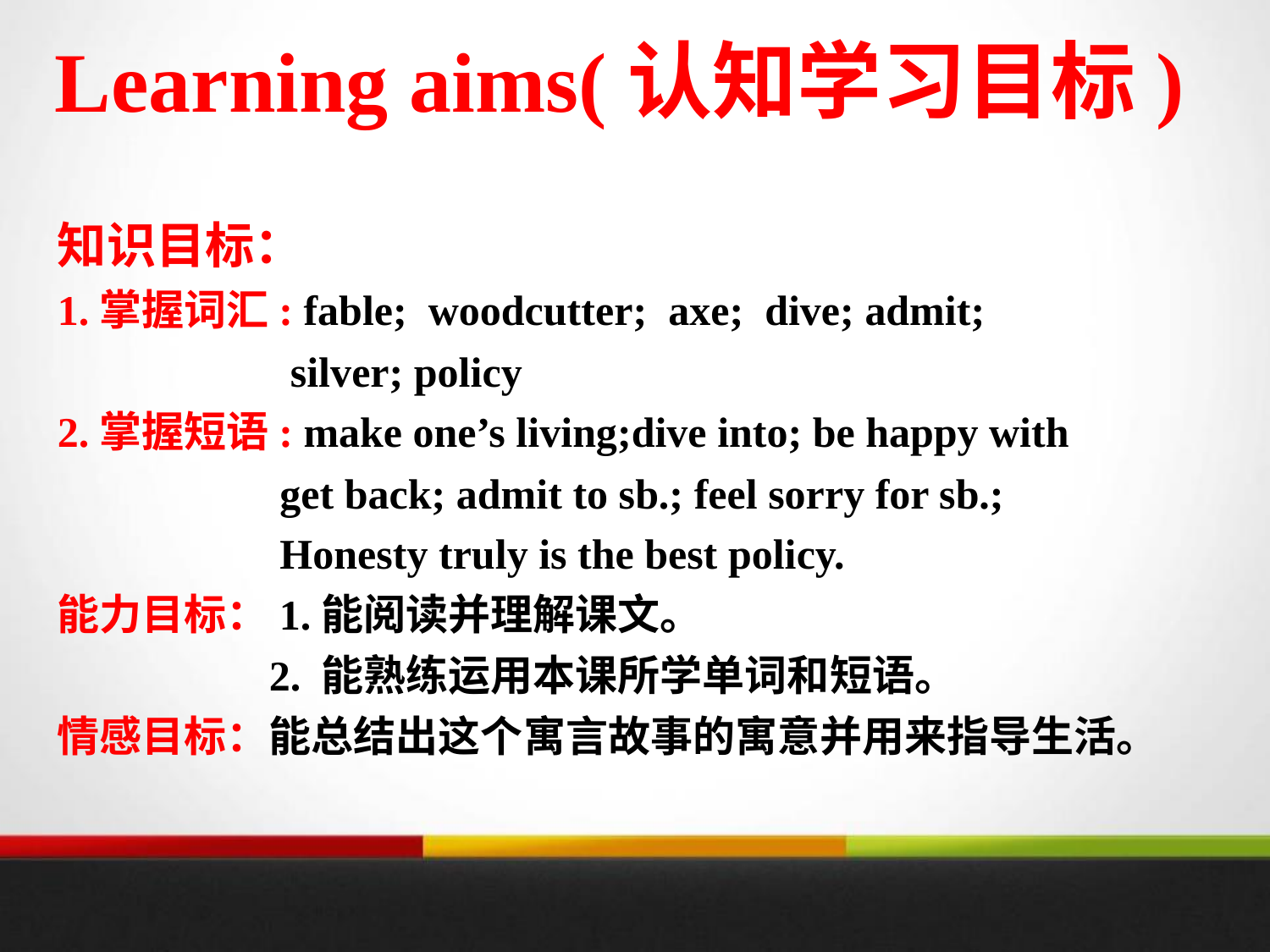

Learning aims(认知学习目标)

知识目标：
1.掌握词汇: fable;  woodcutter;  axe;  dive; admit;
                      silver; policy
2.掌握短语: make one’s living;dive into; be happy with
                     get back; admit to sb.; feel sorry for sb.;
                     Honesty truly is the best policy.
能力目标：1.能阅读并理解课文。
                    2. 能熟练运用本课所学单词和短语。
情感目标：能总结出这个寓言故事的寓意并用来指导生活。